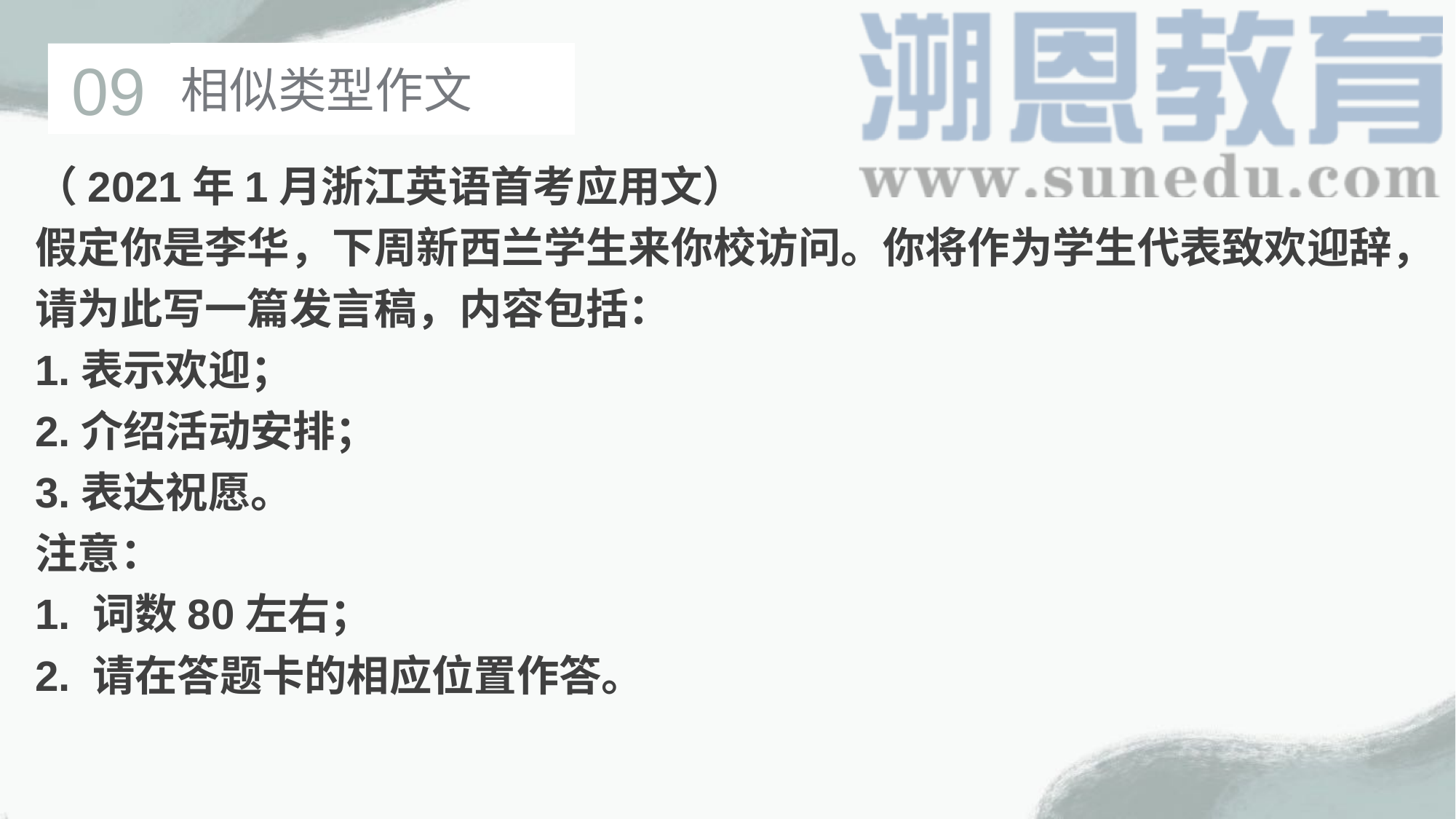

09
相似类型作文
（2021年1月浙江英语首考应用文）
假定你是李华，下周新西兰学生来你校访问。你将作为学生代表致欢迎辞，请为此写一篇发言稿，内容包括：
1.表示欢迎；
2.介绍活动安排；
3.表达祝愿。
注意：
1. 词数80左右；
2. 请在答题卡的相应位置作答。